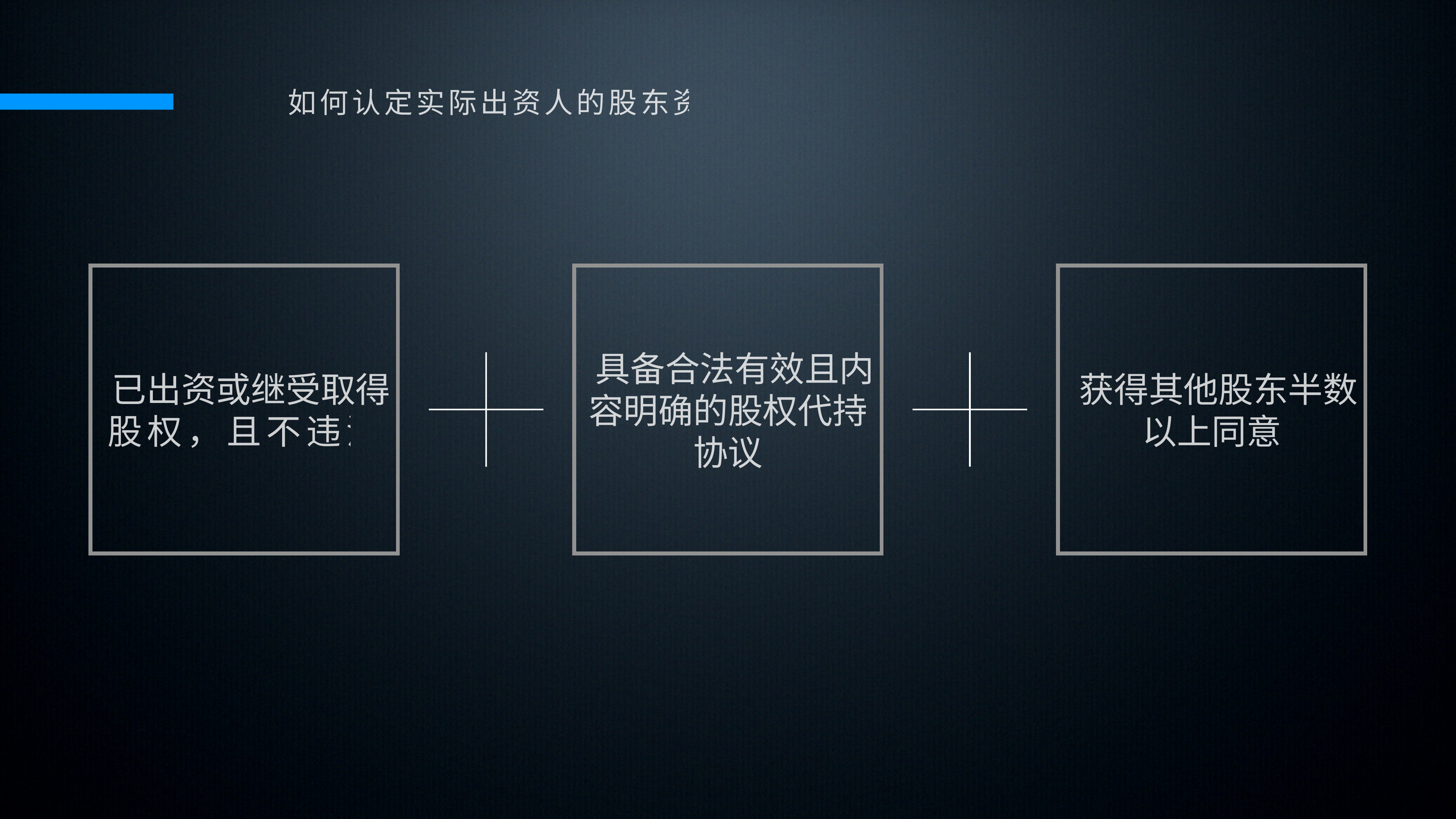

如何认定实际出资人的股东资格

已出资或继受取得股权，且不违法
具备合法有效且内容明确的股权代持协议
获得其他股东半数以上同意